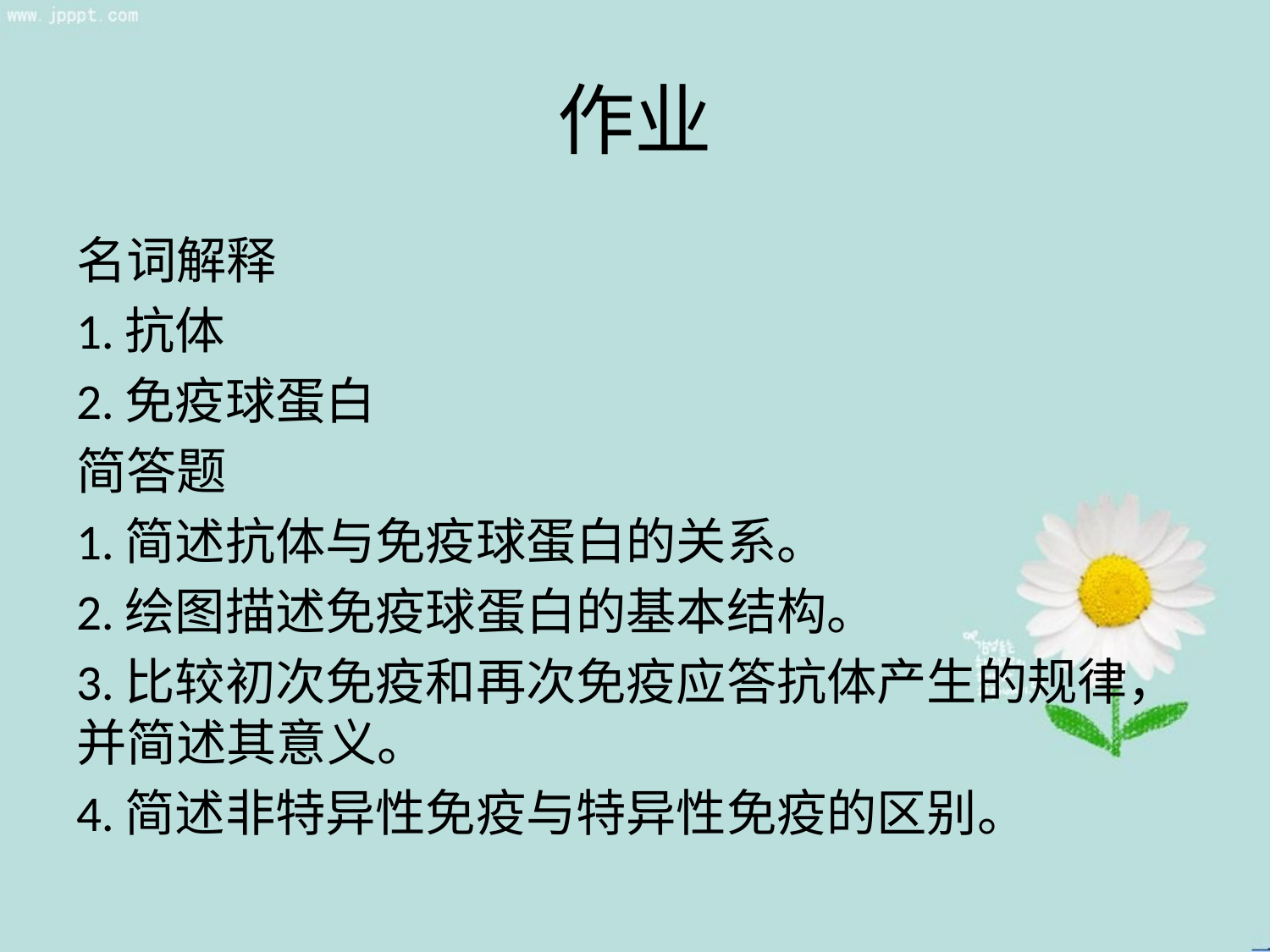

# 作业
名词解释
1.抗体
2.免疫球蛋白
简答题
1.简述抗体与免疫球蛋白的关系。
2.绘图描述免疫球蛋白的基本结构。
3.比较初次免疫和再次免疫应答抗体产生的规律，并简述其意义。
4.简述非特异性免疫与特异性免疫的区别。